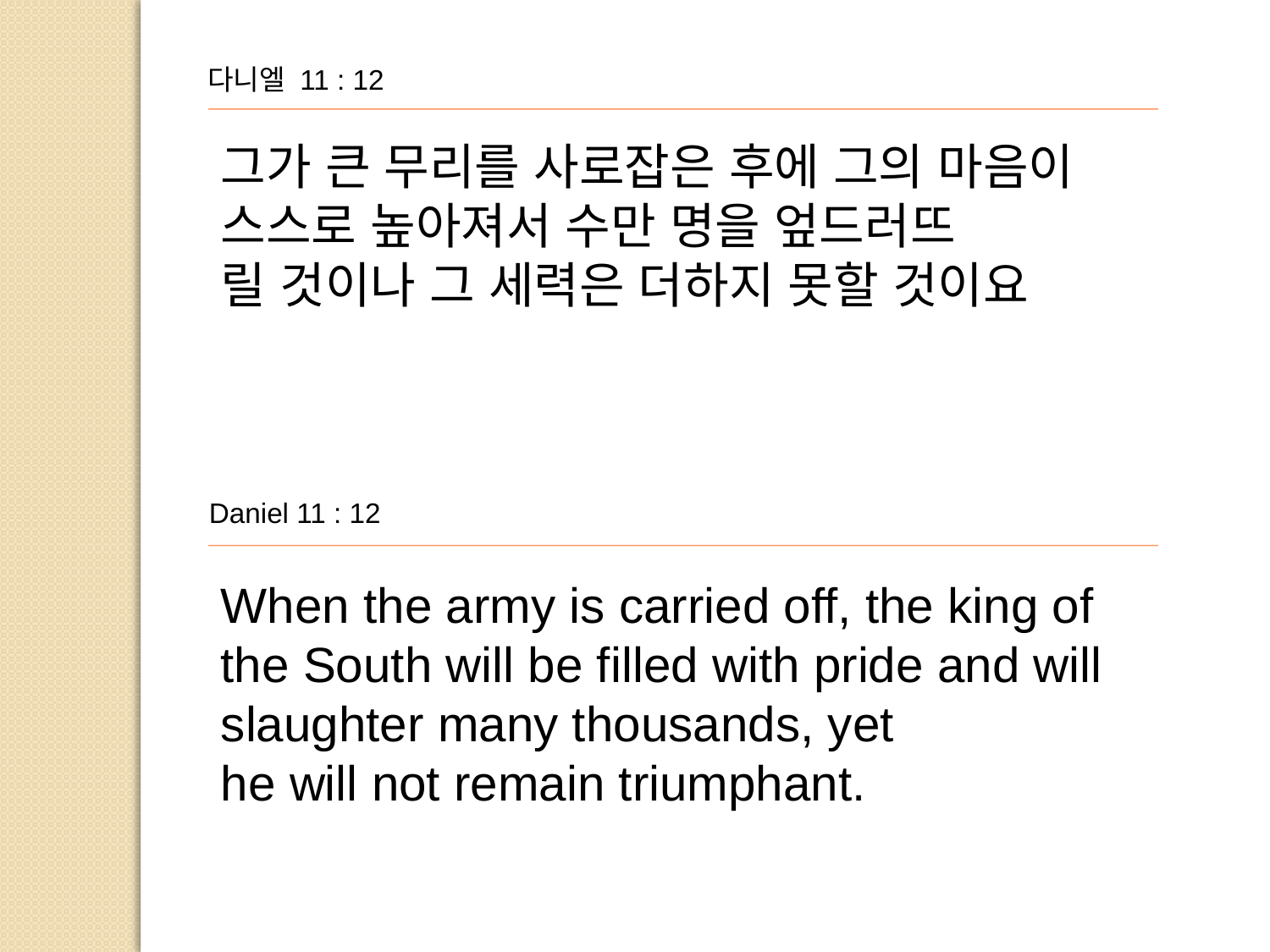

다니엘 11 : 12

그가 큰 무리를 사로잡은 후에 그의 마음이 스스로 높아져서 수만 명을 엎드러뜨
릴 것이나 그 세력은 더하지 못할 것이요
Daniel 11 : 12

When the army is carried off, the king of the South will be filled with pride and will slaughter many thousands, yet
he will not remain triumphant.